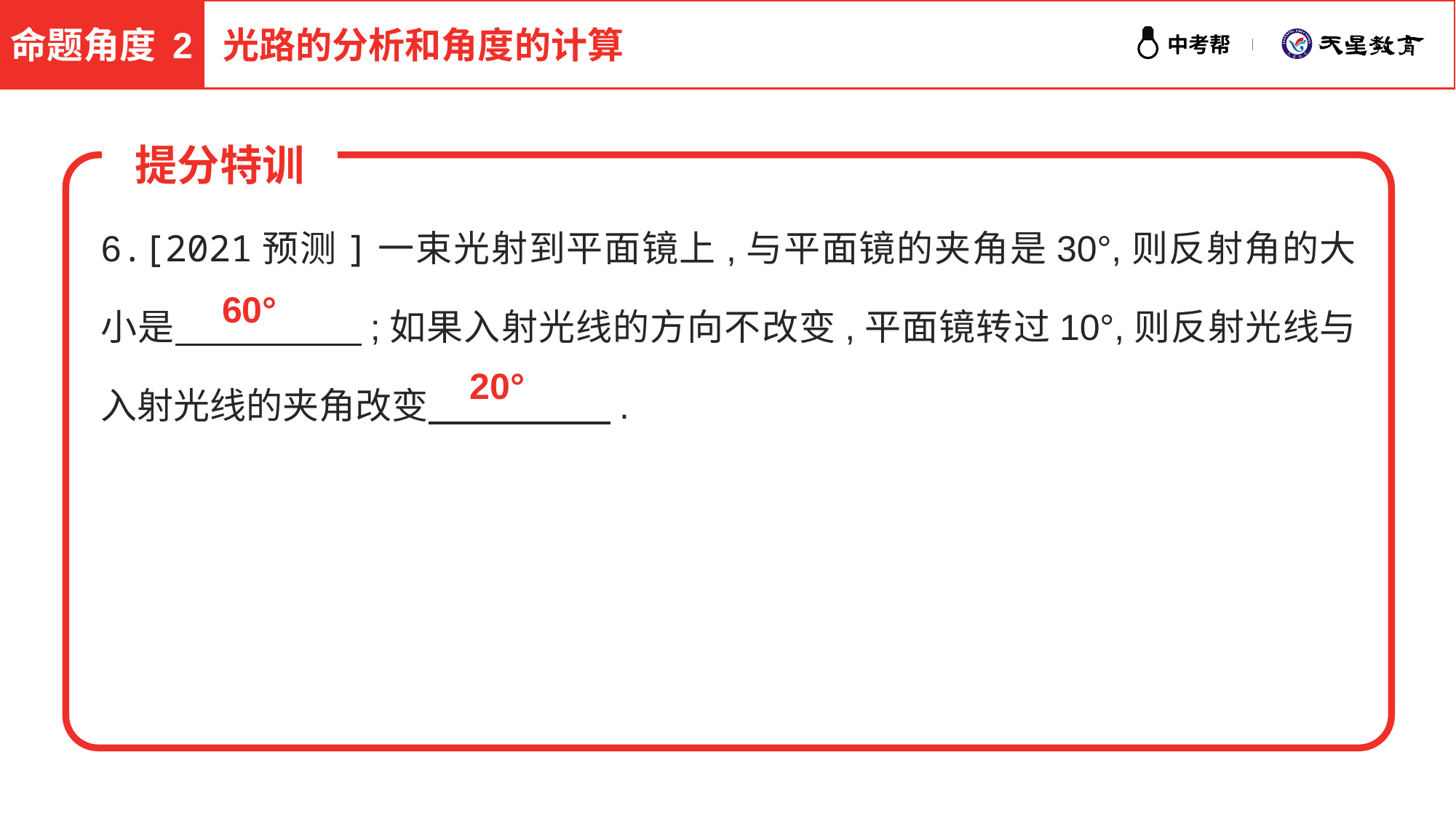

命题角度 2
光路的分析和角度的计算
提分特训

6.[2021预测]一束光射到平面镜上,与平面镜的夹角是30°,则反射角的大小是　　　　　;如果入射光线的方向不改变,平面镜转过10°,则反射光线与入射光线的夹角改变　　　　　.
60°
20°